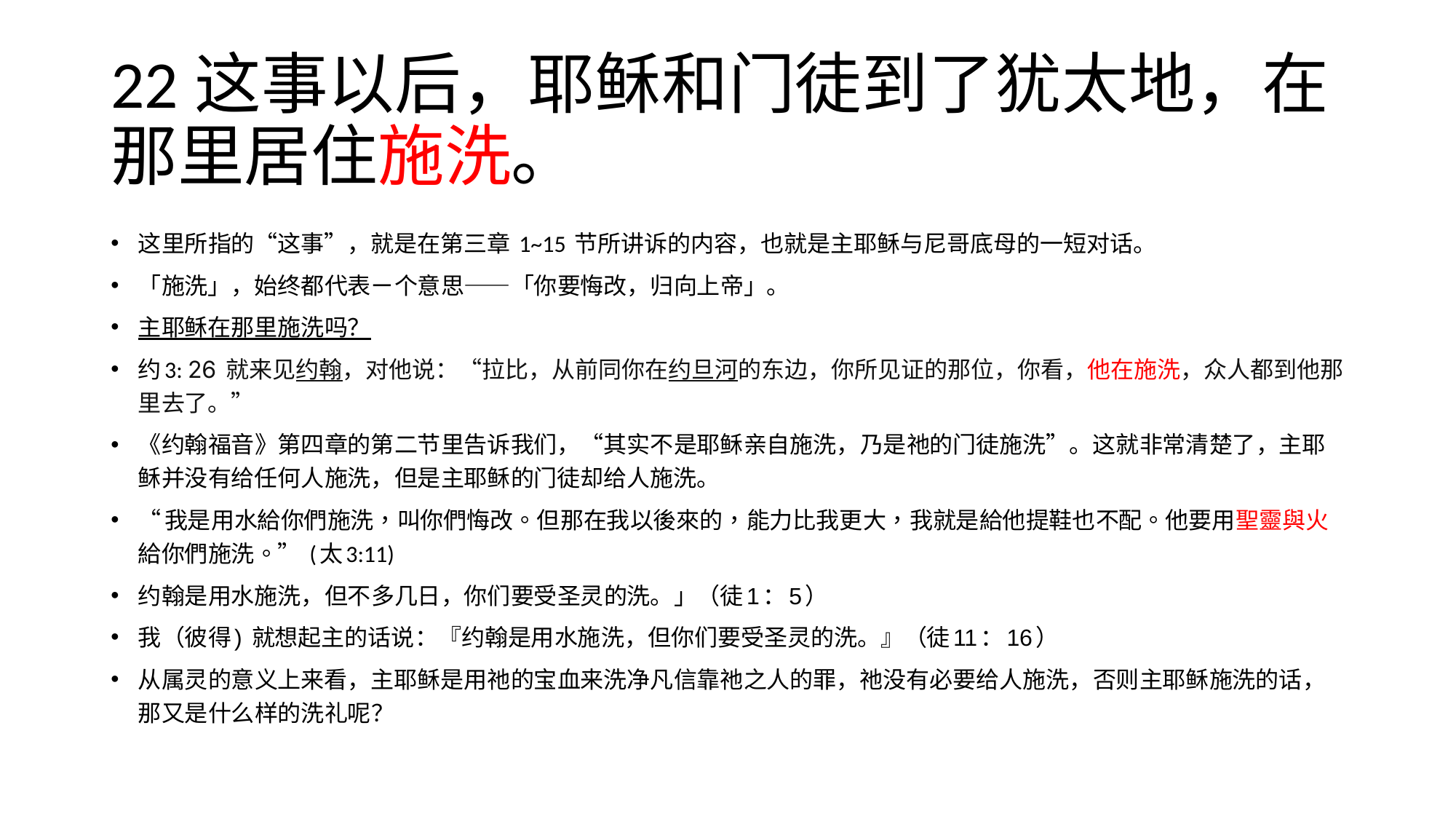

# 22这事以后，耶稣和门徒到了犹太地，在那里居住施洗。
这里所指的“这事”，就是在第三章 1~15 节所讲诉的内容，也就是主耶稣与尼哥底母的一短对话。
「施洗」，始终都代表ㄧ个意思——「你要悔改，归向上帝」。
主耶稣在那里施洗吗？
约3: 26 就来见约翰，对他说：“拉比，从前同你在约旦河的东边，你所见证的那位，你看，他在施洗，众人都到他那里去了。”
《约翰福音》第四章的第二节里告诉我们，“其实不是耶稣亲自施洗，乃是祂的门徒施洗”。这就非常清楚了，主耶稣并没有给任何人施洗，但是主耶稣的门徒却给人施洗。
“我是用水給你們施洗，叫你們悔改。但那在我以後來的，能力比我更大，我就是給他提鞋也不配。他要用聖靈與火給你們施洗。” (太3:11)
约翰是用水施洗，但不多几日，你们要受圣灵的洗。」（徒1：5）
我（彼得) 就想起主的话说：『约翰是用水施洗，但你们要受圣灵的洗。』（徒11：16）
从属灵的意义上来看，主耶稣是用祂的宝血来洗净凡信靠祂之人的罪，祂没有必要给人施洗，否则主耶稣施洗的话，那又是什么样的洗礼呢？